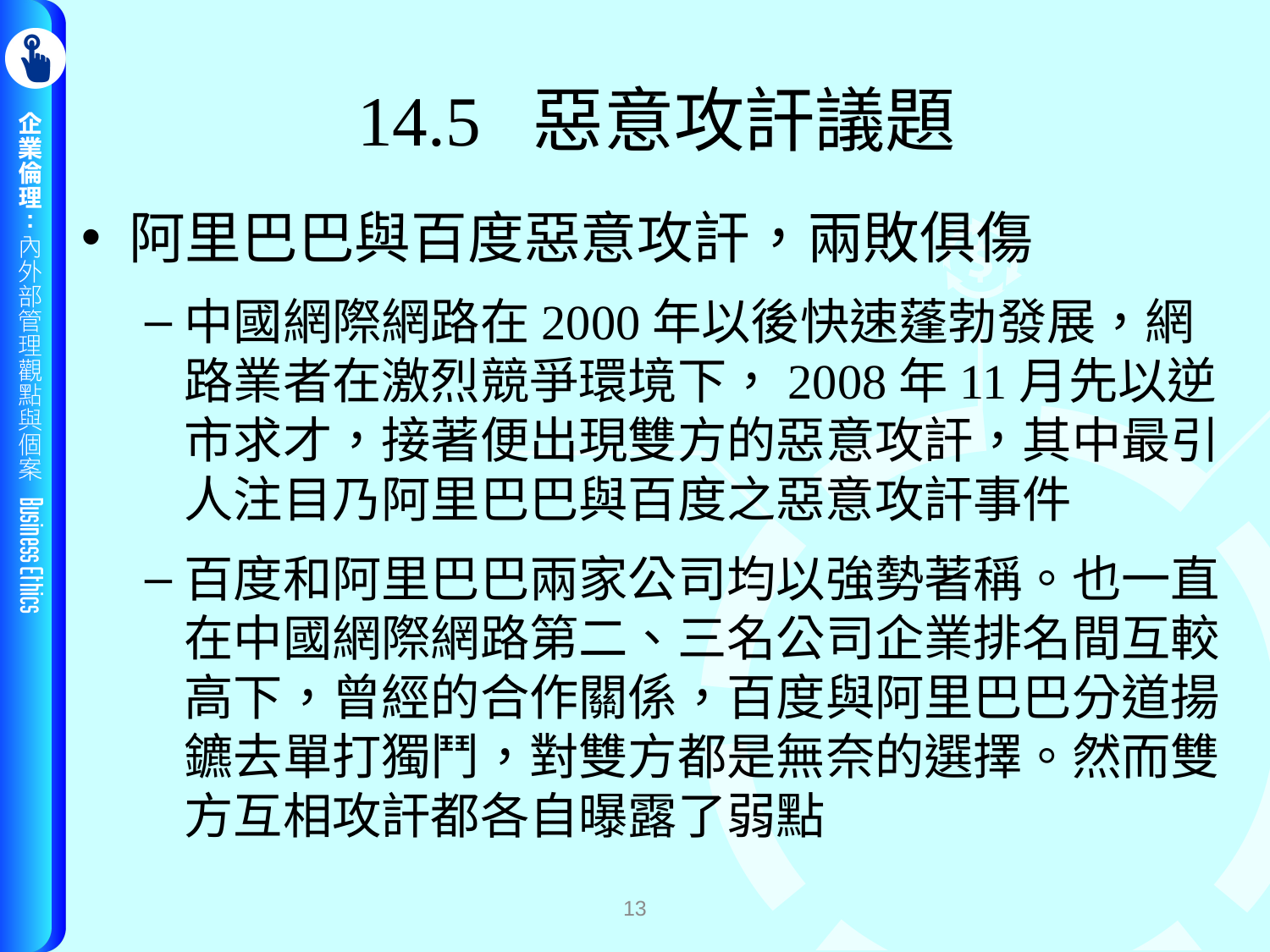

# 14.5  惡意攻訐議題
阿里巴巴與百度惡意攻訐，兩敗俱傷
中國網際網路在2000年以後快速蓬勃發展，網路業者在激烈競爭環境下，2008年11月先以逆市求才，接著便出現雙方的惡意攻訐，其中最引人注目乃阿里巴巴與百度之惡意攻訐事件
百度和阿里巴巴兩家公司均以強勢著稱。也一直在中國網際網路第二、三名公司企業排名間互較高下，曾經的合作關係，百度與阿里巴巴分道揚鑣去單打獨鬥，對雙方都是無奈的選擇。然而雙方互相攻訐都各自曝露了弱點
13